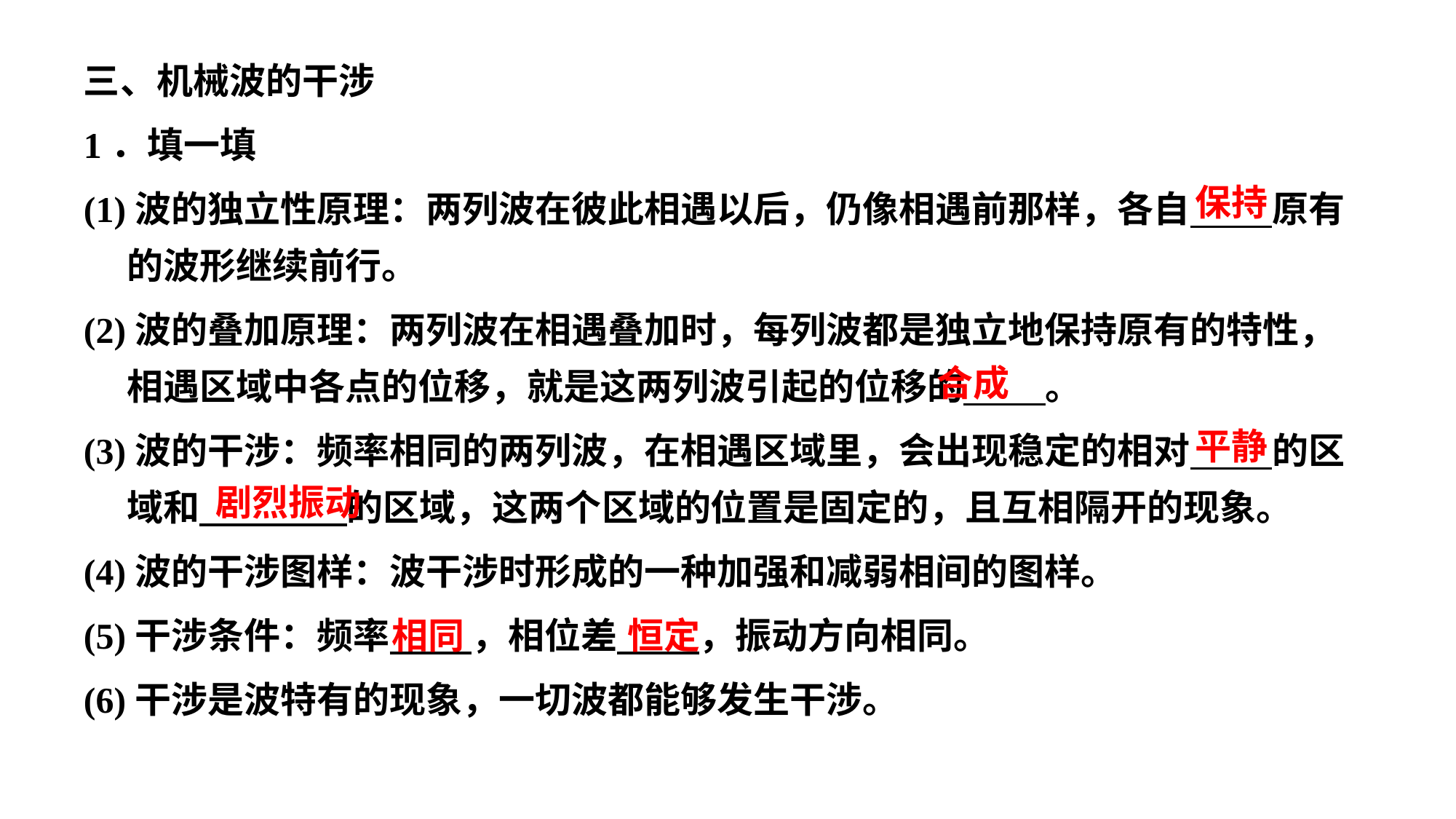

三、机械波的干涉
1．填一填
(1)波的独立性原理：两列波在彼此相遇以后，仍像相遇前那样，各自          原有的波形继续前行。
(2)波的叠加原理：两列波在相遇叠加时，每列波都是独立地保持原有的特性，相遇区域中各点的位移，就是这两列波引起的位移的          。
(3)波的干涉：频率相同的两列波，在相遇区域里，会出现稳定的相对          的区域和                  的区域，这两个区域的位置是固定的，且互相隔开的现象。
(4)波的干涉图样：波干涉时形成的一种加强和减弱相间的图样。
(5)干涉条件：频率          ，相位差          ，振动方向相同。
(6)干涉是波特有的现象，一切波都能够发生干涉。
保持
合成
平静
剧烈振动
相同
恒定